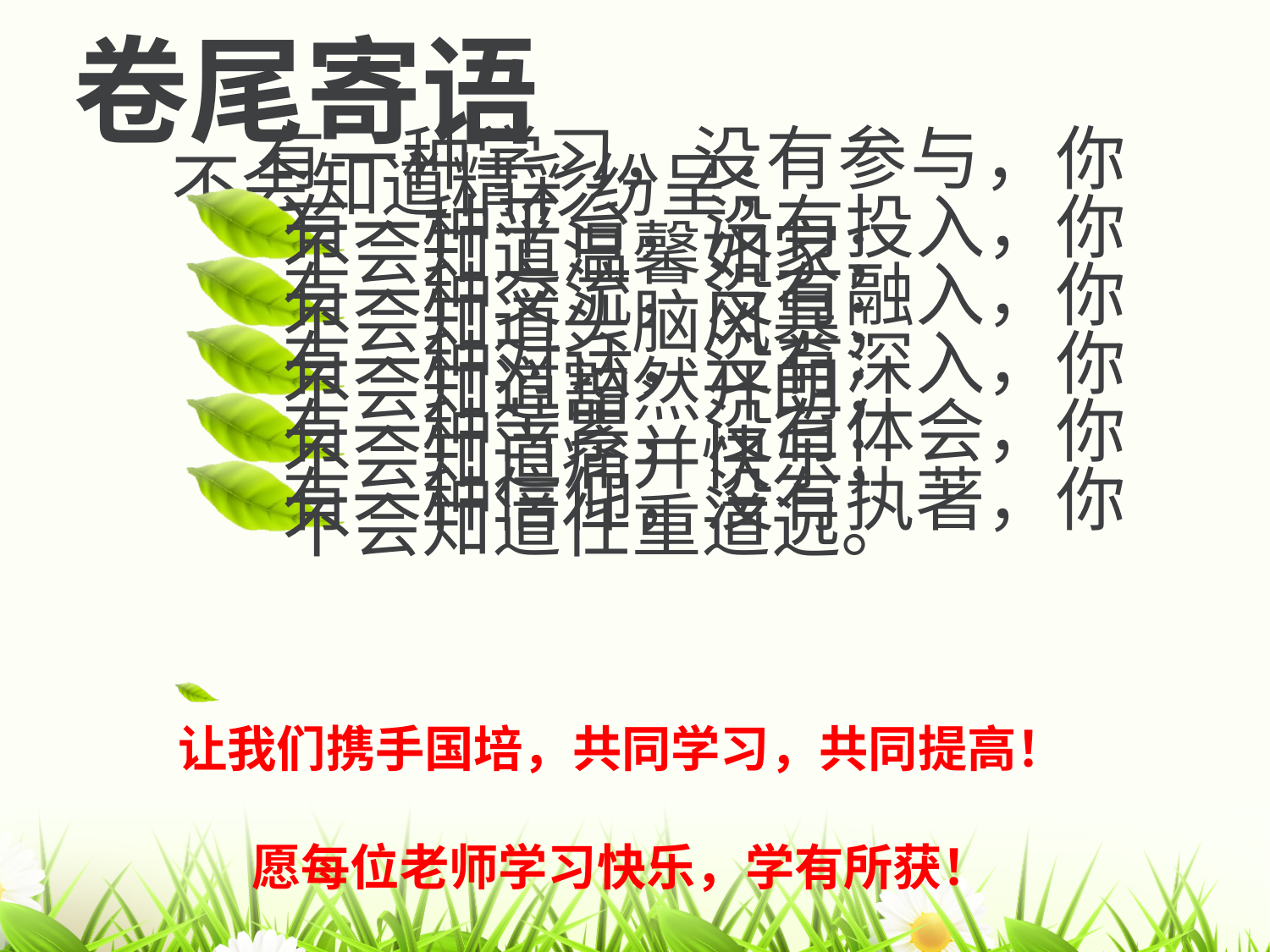

卷尾寄语
    有一种学习，没有参与，你不会知道精彩纷呈；
有一种平台，没有投入，你不会知道温馨如家；
有一种交流，没有融入，你不会知道头脑风暴；
有一种对话，没有深入，你不会知道豁然开朗；
有一种苦累，没有体会，你不会知道痛并快乐；
有一种信仰，没有执著，你不会知道任重道远。

让我们携手国培，共同学习，共同提高！

愿每位老师学习快乐，学有所获！